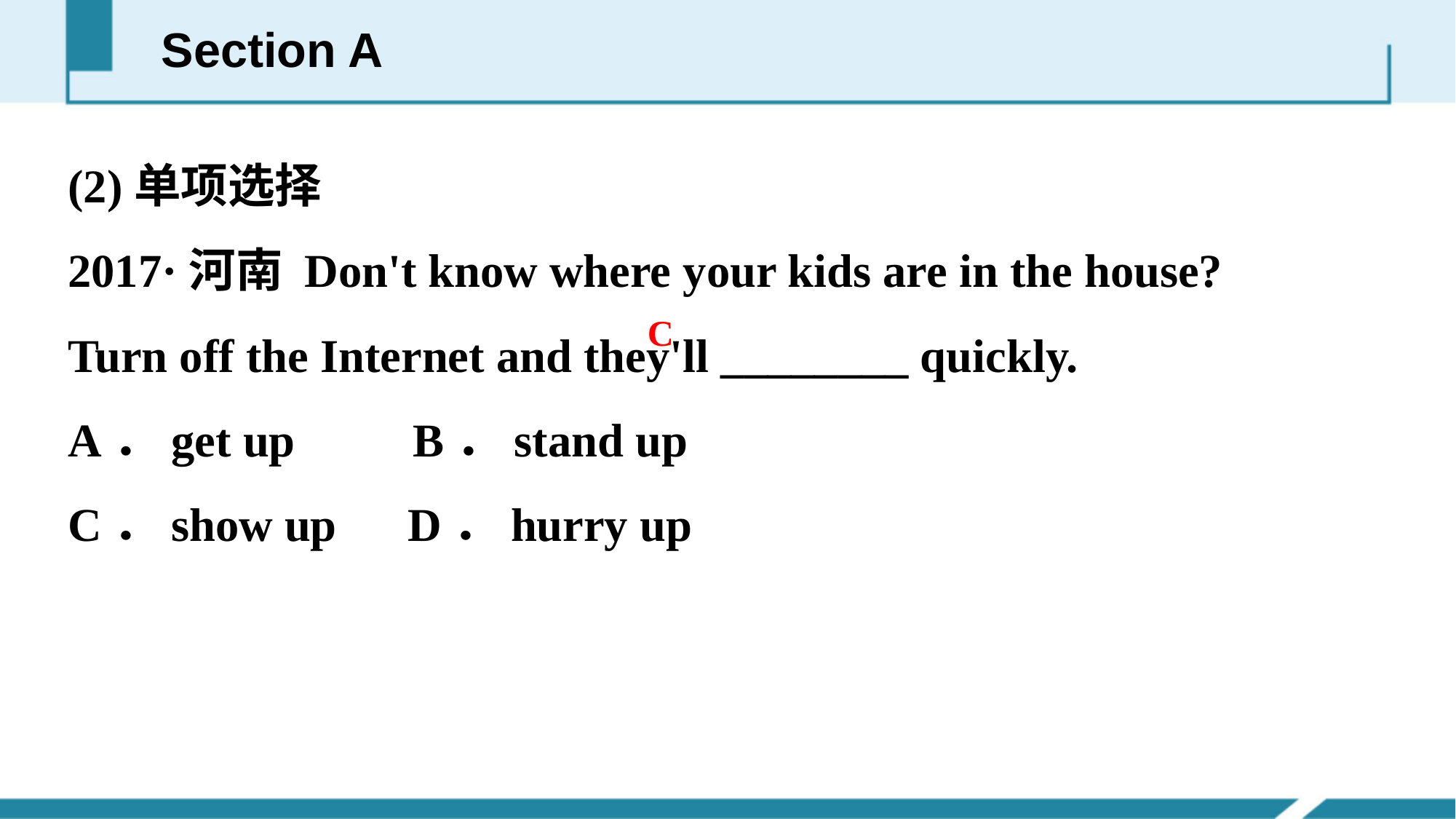

Section A
(2)单项选择
2017·河南 Don't know where your kids are in the house? Turn off the Internet and they'll ________ quickly.
A．get up          B．stand up
C．show up      D．hurry up
C